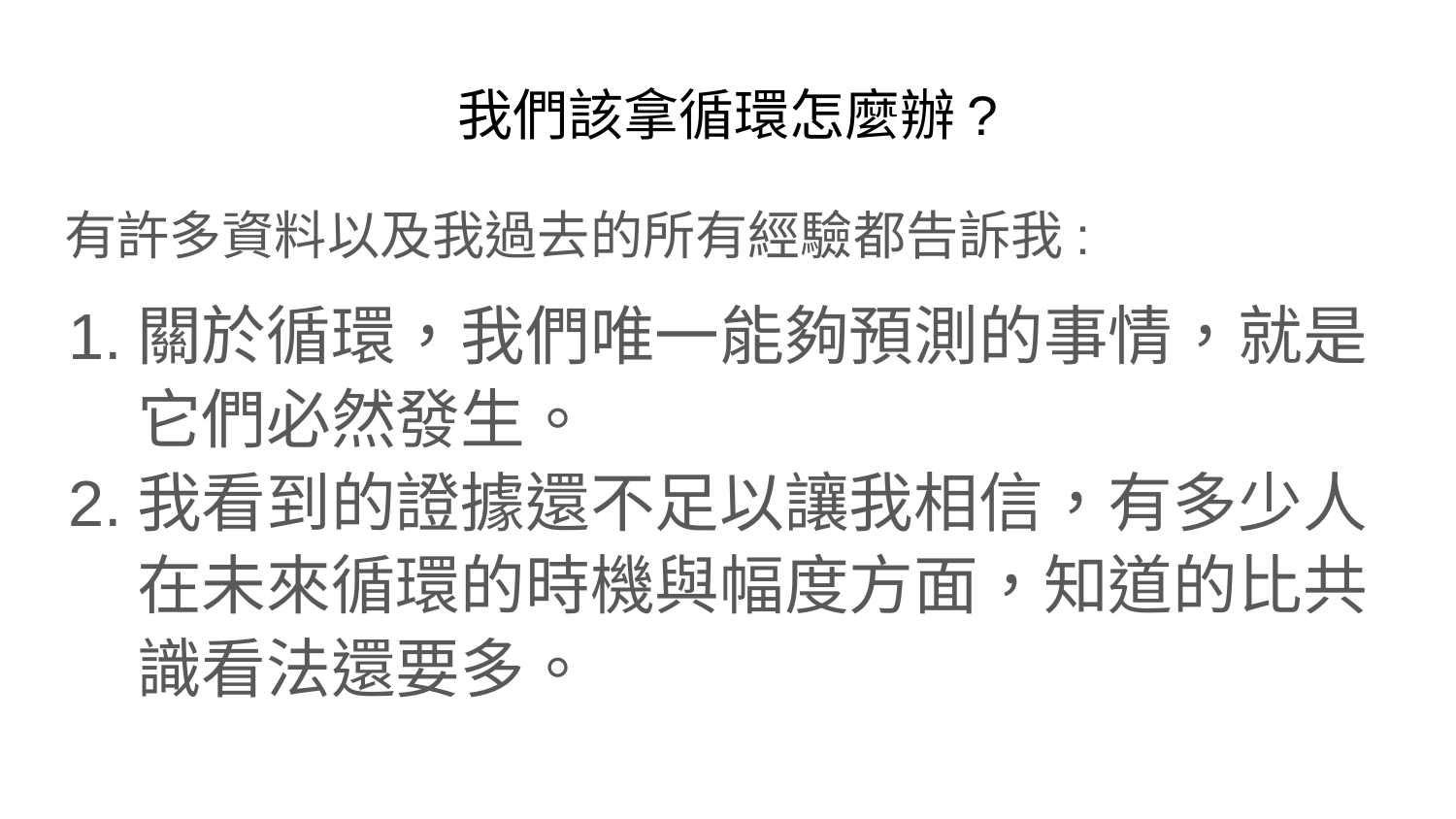

# 我們該拿循環怎麼辦?

有許多資料以及我過去的所有經驗都告訴我:
關於循環，我們唯一能夠預測的事情，就是它們必然發生。
我看到的證據還不足以讓我相信，有多少人在未來循環的時機與幅度方面，知道的比共識看法還要多。